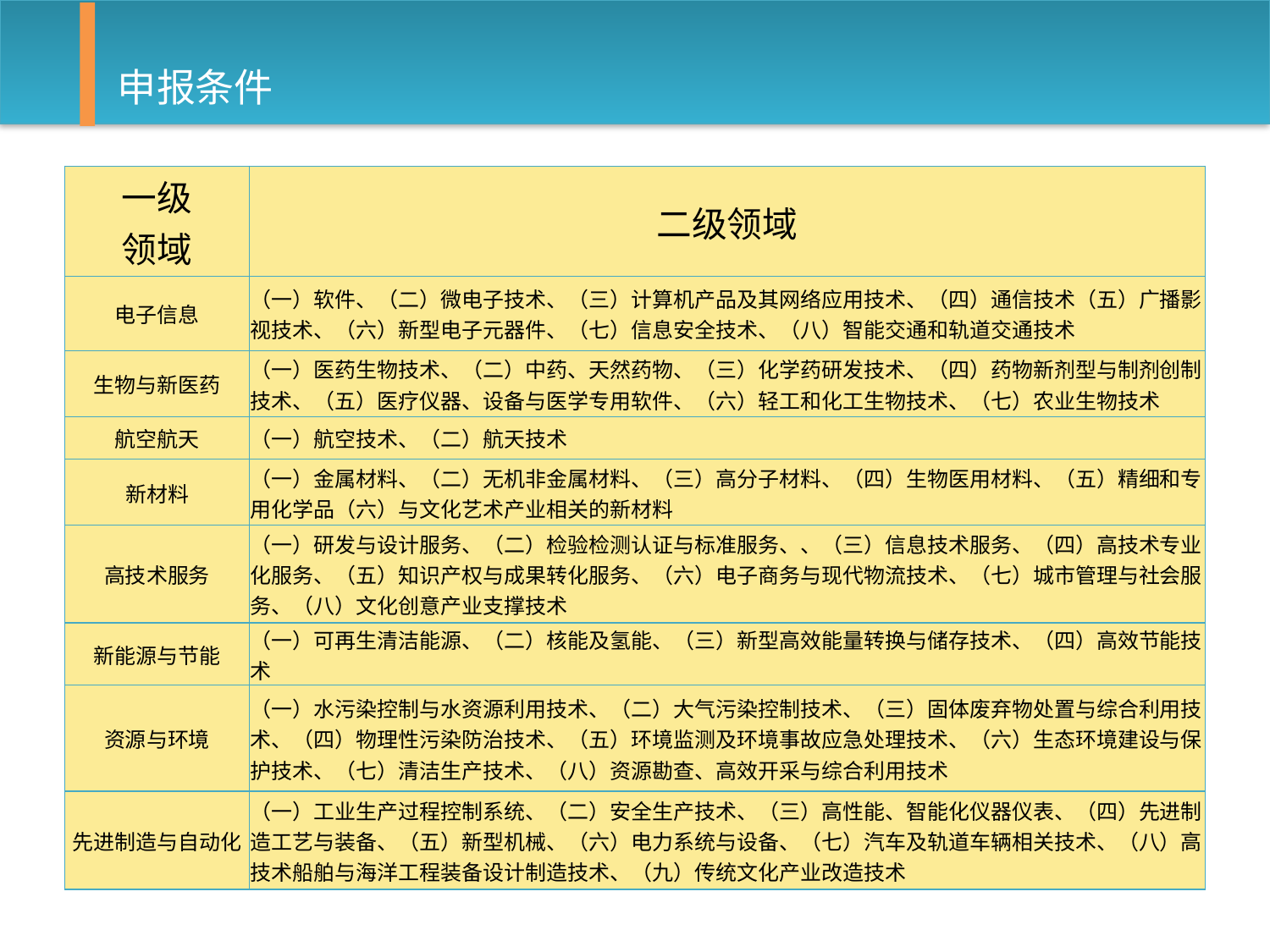

# 申报条件
| 一级 领域 | 二级领域 |
| --- | --- |
| 电子信息 | （一）软件、（二）微电子技术、（三）计算机产品及其网络应用技术、（四）通信技术（五）广播影视技术、（六）新型电子元器件、（七）信息安全技术、（八）智能交通和轨道交通技术 |
| 生物与新医药 | （一）医药生物技术、（二）中药、天然药物、（三）化学药研发技术、（四）药物新剂型与制剂创制技术、（五）医疗仪器、设备与医学专用软件、（六）轻工和化工生物技术、（七）农业生物技术 |
| 航空航天 | （一）航空技术、（二）航天技术 |
| 新材料 | （一）金属材料、（二）无机非金属材料、（三）高分子材料、（四）生物医用材料、（五）精细和专用化学品（六）与文化艺术产业相关的新材料 |
| 高技术服务 | （一）研发与设计服务、（二）检验检测认证与标准服务、、（三）信息技术服务、（四）高技术专业化服务、（五）知识产权与成果转化服务、（六）电子商务与现代物流技术、（七）城市管理与社会服务、（八）文化创意产业支撑技术 |
| 新能源与节能 | （一）可再生清洁能源、（二）核能及氢能、（三）新型高效能量转换与储存技术、（四）高效节能技术 |
| 资源与环境 | （一）水污染控制与水资源利用技术、（二）大气污染控制技术、（三）固体废弃物处置与综合利用技术、（四）物理性污染防治技术、（五）环境监测及环境事故应急处理技术、（六）生态环境建设与保护技术、（七）清洁生产技术、（八）资源勘查、高效开采与综合利用技术 |
| 先进制造与自动化 | （一）工业生产过程控制系统、（二）安全生产技术、（三）高性能、智能化仪器仪表、（四）先进制造工艺与装备、（五）新型机械、（六）电力系统与设备、（七）汽车及轨道车辆相关技术、（八）高技术船舶与海洋工程装备设计制造技术、（九）传统文化产业改造技术 |